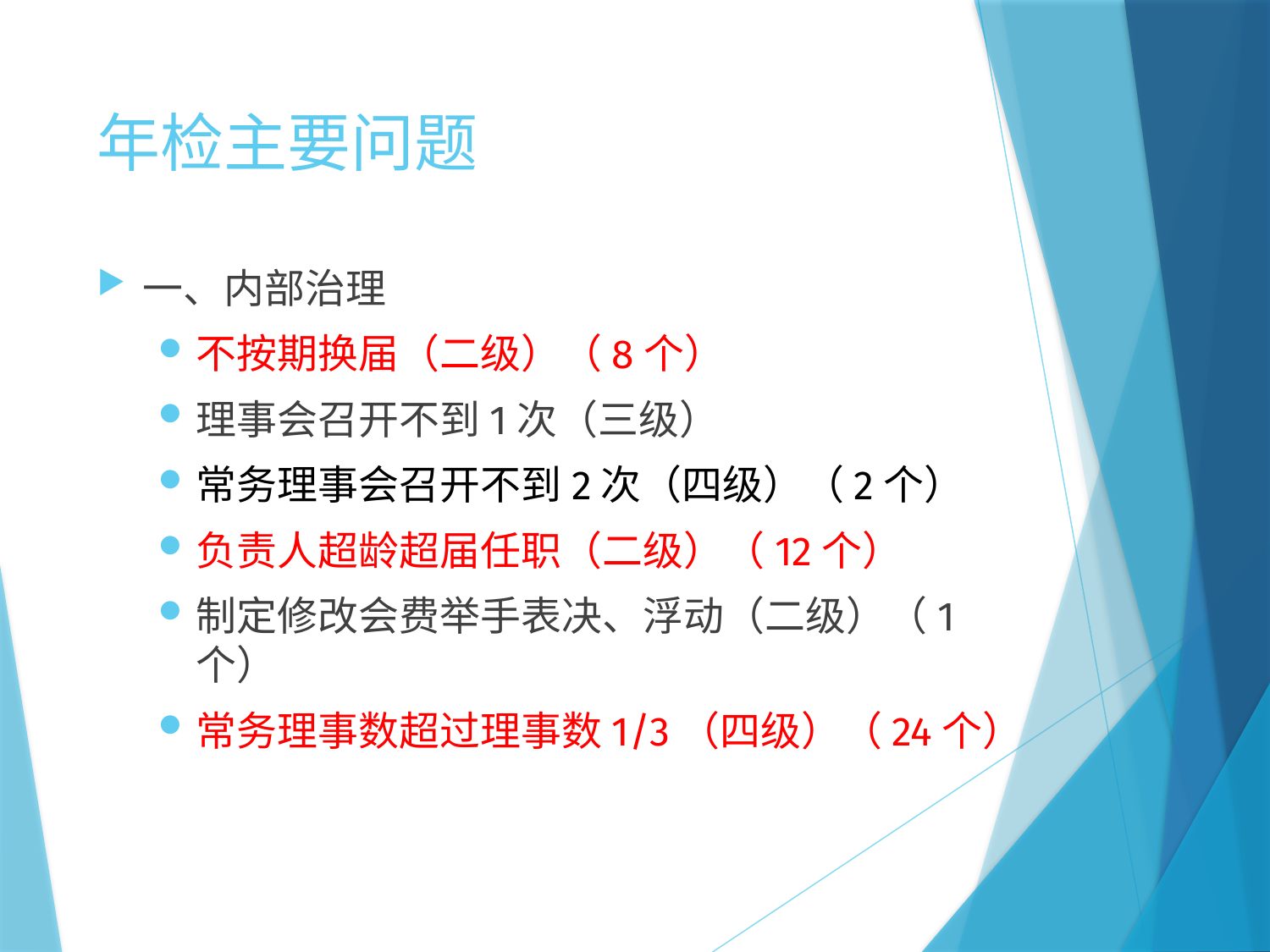

# 年检主要问题
一、内部治理
不按期换届（二级）（8个）
理事会召开不到1次（三级）
常务理事会召开不到2次（四级）（2个）
负责人超龄超届任职（二级）（12个）
制定修改会费举手表决、浮动（二级）（1个）
常务理事数超过理事数1/3（四级）（24个）